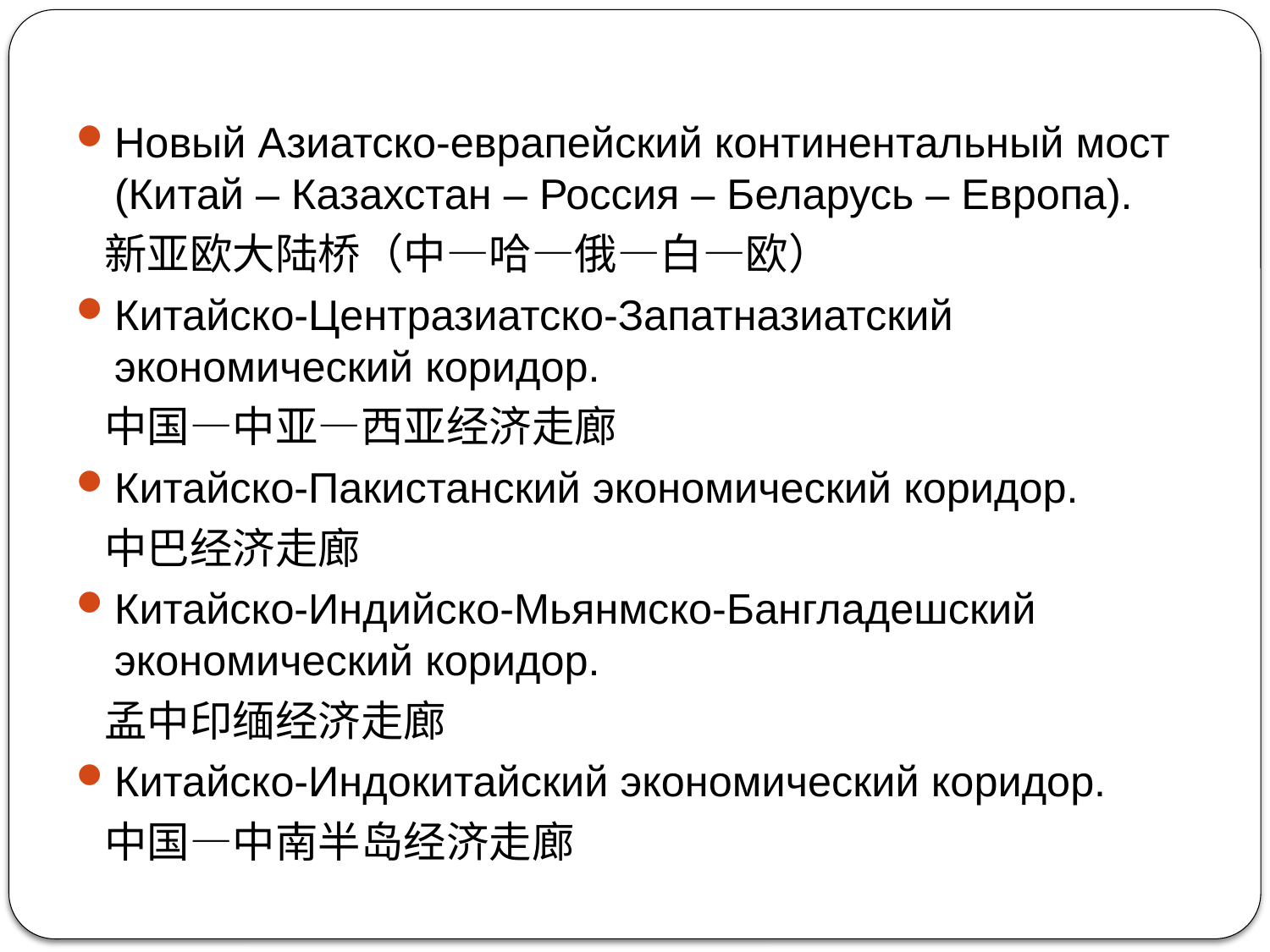

Новый Азиатско-еврапейский континентальный мост (Китай – Казахстан – Россия – Беларусь – Европа).
  新亚欧大陆桥（中—哈—俄—白—欧）
Китайско-Центразиатско-Запатназиатский экономический коридор.
  中国—中亚—西亚经济走廊
Китайско-Пакистанский экономический коридор.
  中巴经济走廊
Китайско-Индийско-Мьянмско-Бангладешский экономический коридор.
  孟中印缅经济走廊
Китайско-Индокитайский экономический коридор.
  中国—中南半岛经济走廊